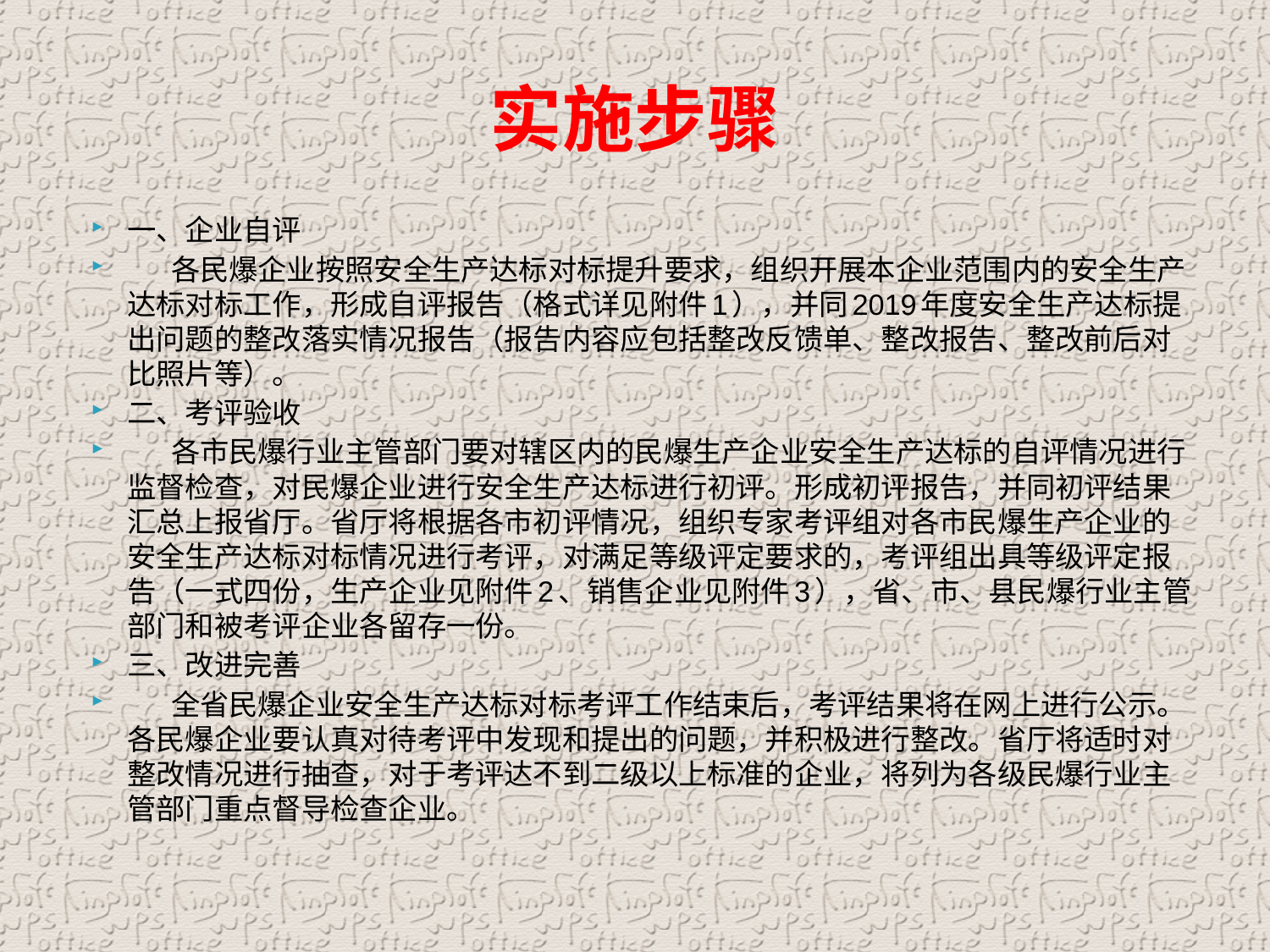

# 实施步骤
一、企业自评
      各民爆企业按照安全生产达标对标提升要求，组织开展本企业范围内的安全生产达标对标工作，形成自评报告（格式详见附件1），并同2019年度安全生产达标提出问题的整改落实情况报告（报告内容应包括整改反馈单、整改报告、整改前后对比照片等）。
二、考评验收
      各市民爆行业主管部门要对辖区内的民爆生产企业安全生产达标的自评情况进行监督检查，对民爆企业进行安全生产达标进行初评。形成初评报告，并同初评结果汇总上报省厅。省厅将根据各市初评情况，组织专家考评组对各市民爆生产企业的安全生产达标对标情况进行考评，对满足等级评定要求的，考评组出具等级评定报告（一式四份，生产企业见附件2、销售企业见附件3），省、市、县民爆行业主管部门和被考评企业各留存一份。
三、改进完善
      全省民爆企业安全生产达标对标考评工作结束后，考评结果将在网上进行公示。各民爆企业要认真对待考评中发现和提出的问题，并积极进行整改。省厅将适时对整改情况进行抽查，对于考评达不到二级以上标准的企业，将列为各级民爆行业主管部门重点督导检查企业。